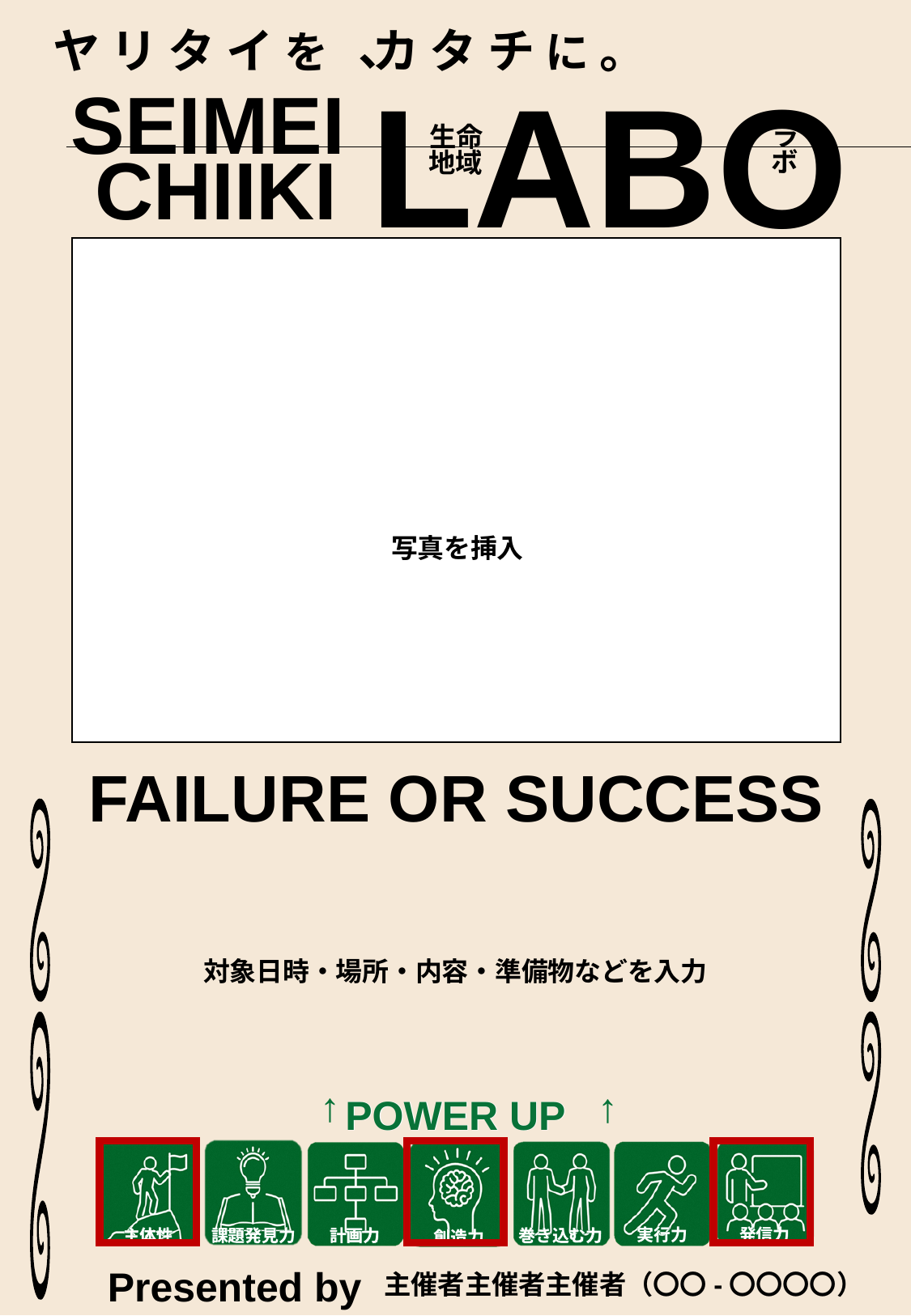

写真を挿入

対象日時・場所・内容・準備物などを入力

主催者主催者主催者（〇〇-〇〇〇〇）